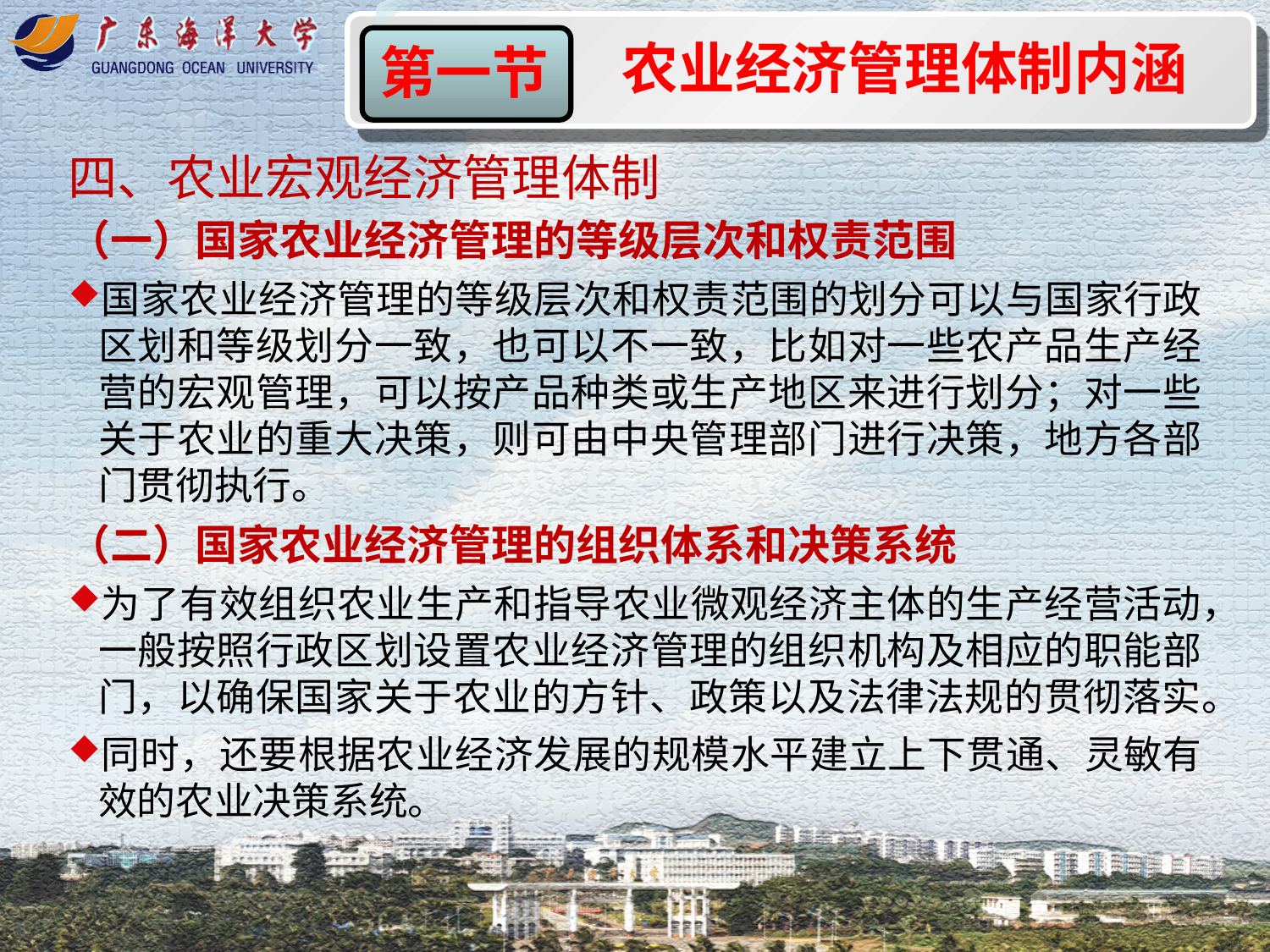

农业经济管理体制内涵

第一节
四、农业宏观经济管理体制
（一）国家农业经济管理的等级层次和权责范围
国家农业经济管理的等级层次和权责范围的划分可以与国家行政区划和等级划分一致，也可以不一致，比如对一些农产品生产经营的宏观管理，可以按产品种类或生产地区来进行划分；对一些关于农业的重大决策，则可由中央管理部门进行决策，地方各部门贯彻执行。
（二）国家农业经济管理的组织体系和决策系统
为了有效组织农业生产和指导农业微观经济主体的生产经营活动，一般按照行政区划设置农业经济管理的组织机构及相应的职能部门，以确保国家关于农业的方针、政策以及法律法规的贯彻落实。
同时，还要根据农业经济发展的规模水平建立上下贯通、灵敏有效的农业决策系统。